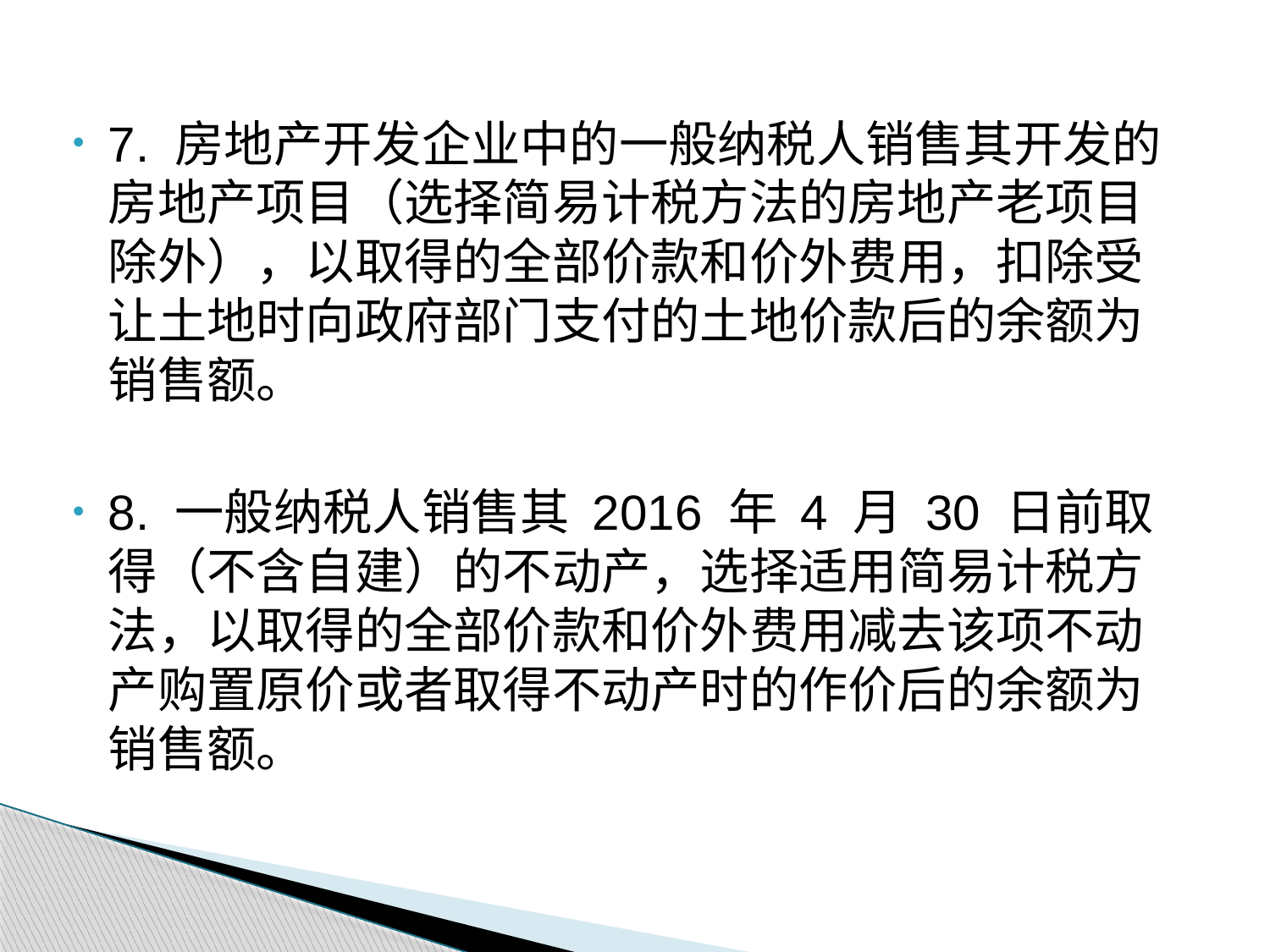

7. 房地产开发企业中的一般纳税人销售其开发的房地产项目（选择简易计税方法的房地产老项目除外），以取得的全部价款和价外费用，扣除受让土地时向政府部门支付的土地价款后的余额为销售额。

8. 一般纳税人销售其 2016 年 4 月 30 日前取得（不含自建）的不动产，选择适用简易计税方法，以取得的全部价款和价外费用减去该项不动产购置原价或者取得不动产时的作价后的余额为销售额。